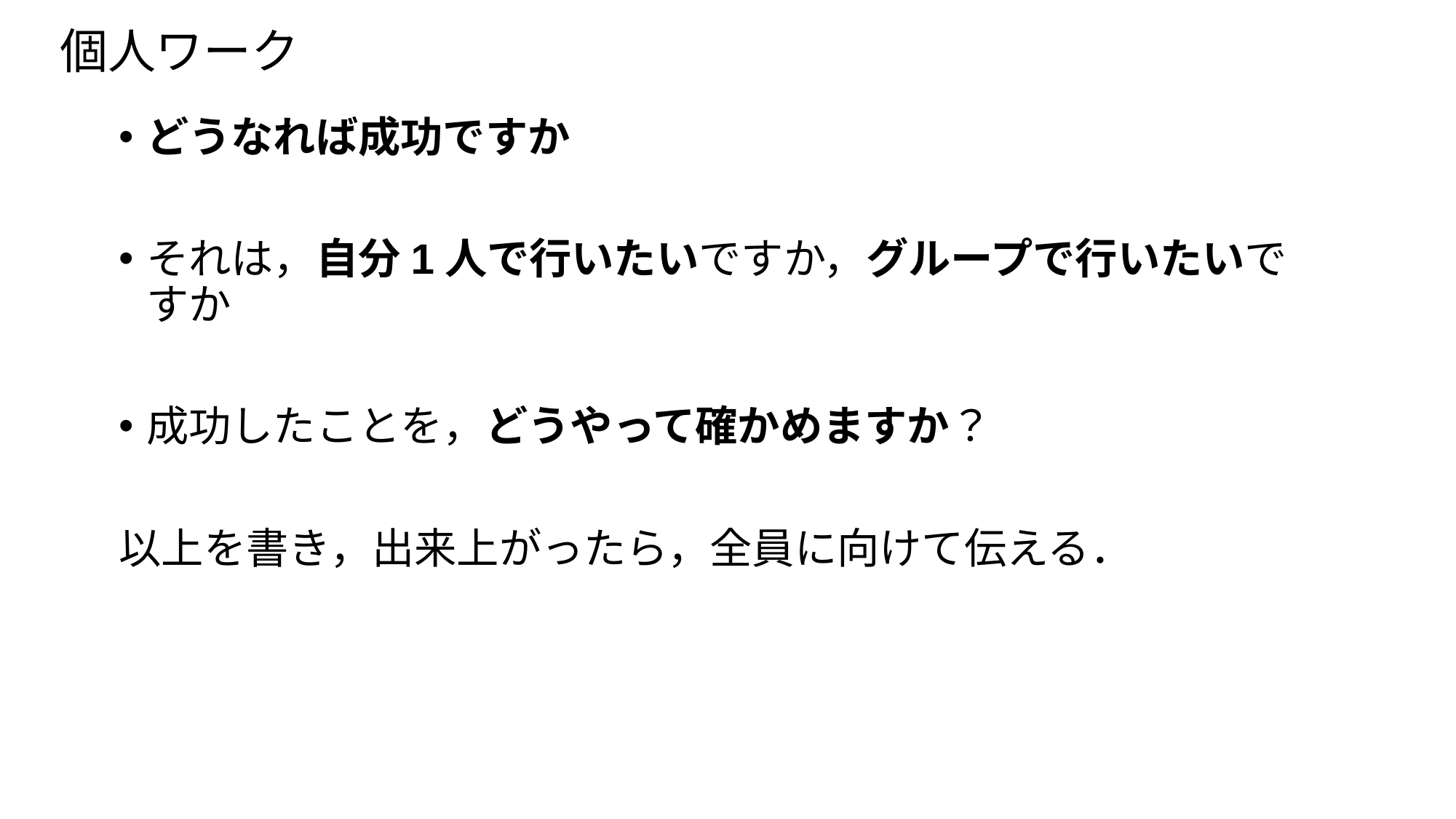

# 個人ワーク
どうなれば成功ですか

それは，自分1人で行いたいですか，グループで行いたいですか

成功したことを，どうやって確かめますか？

以上を書き，出来上がったら，全員に向けて伝える．